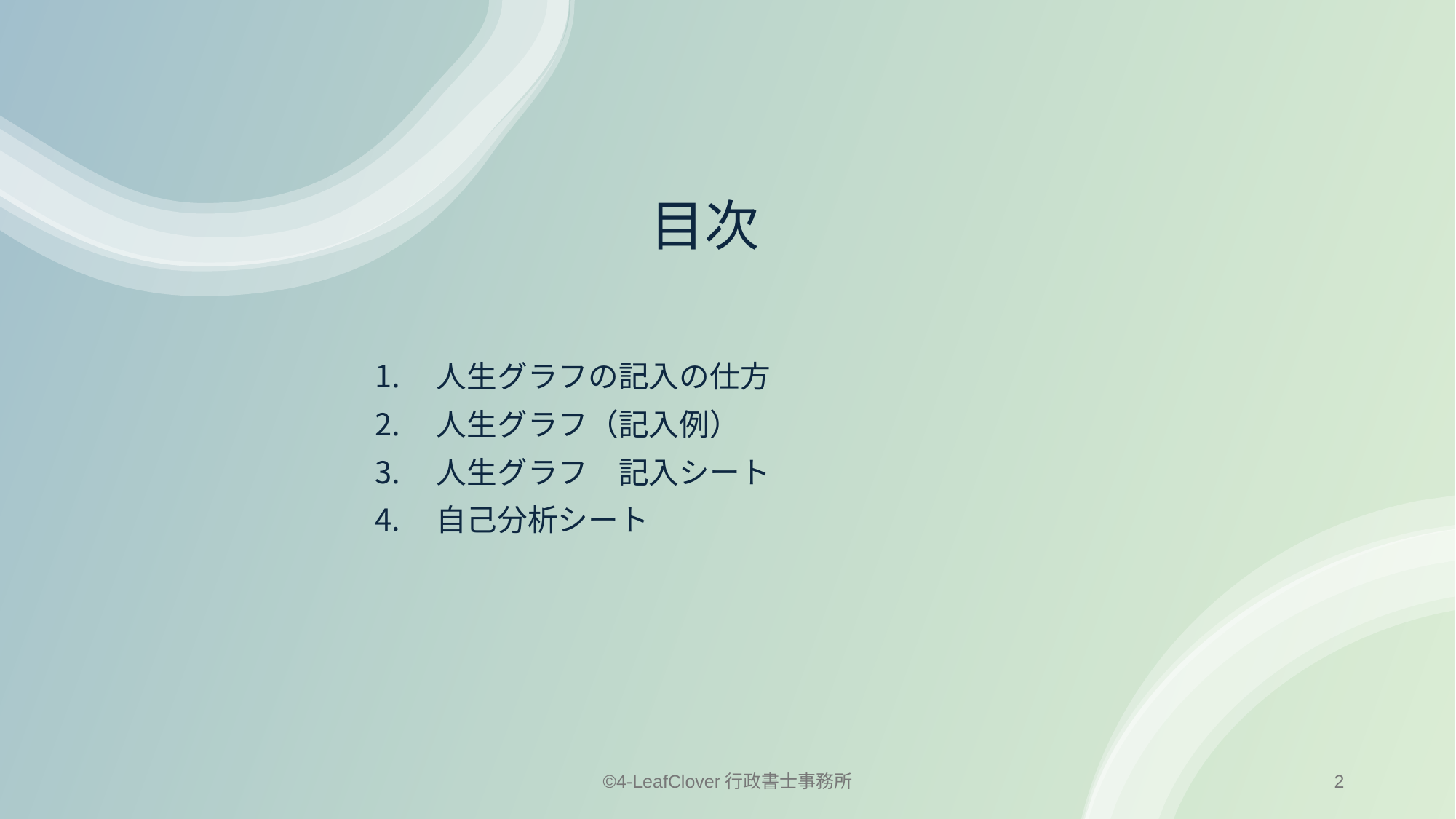

# 目次
人生グラフの記入の仕方
人生グラフ（記入例）
人生グラフ　記入シート
自己分析シート

©4-LeafClover行政書士事務所
2